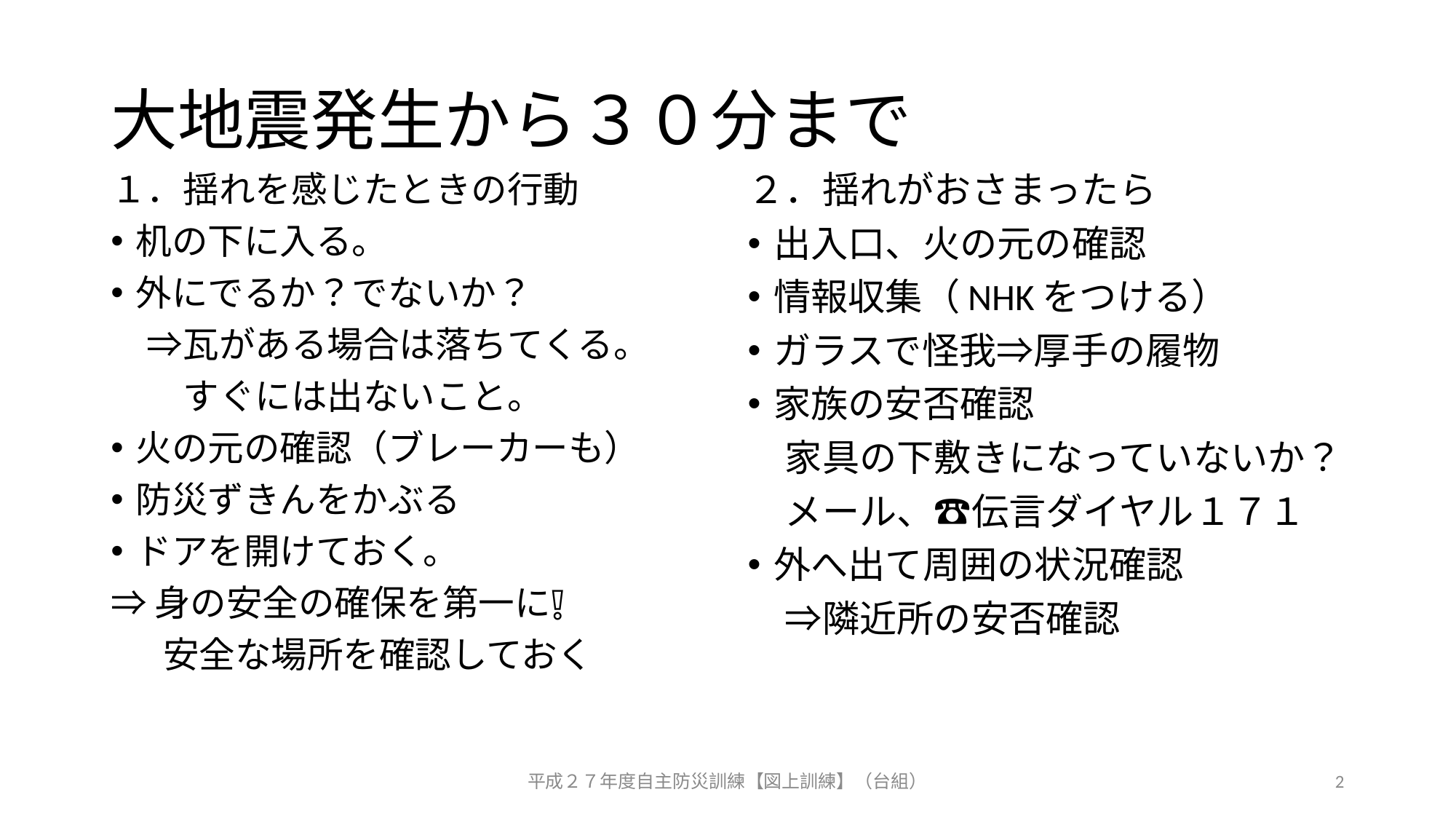

# 大地震発生から３０分まで
１．揺れを感じたときの行動
机の下に入る。
外にでるか？でないか？
　⇒瓦がある場合は落ちてくる。
　　すぐには出ないこと。
火の元の確認（ブレーカーも）
防災ずきんをかぶる
ドアを開けておく。
⇒身の安全の確保を第一に❕
　  安全な場所を確認しておく
２．揺れがおさまったら
出入口、火の元の確認
情報収集（NHKをつける）
ガラスで怪我⇒厚手の履物
家族の安否確認
　家具の下敷きになっていないか？
　メール、☎伝言ダイヤル１７１
外へ出て周囲の状況確認
　⇒隣近所の安否確認
平成２７年度自主防災訓練【図上訓練】（台組）
2